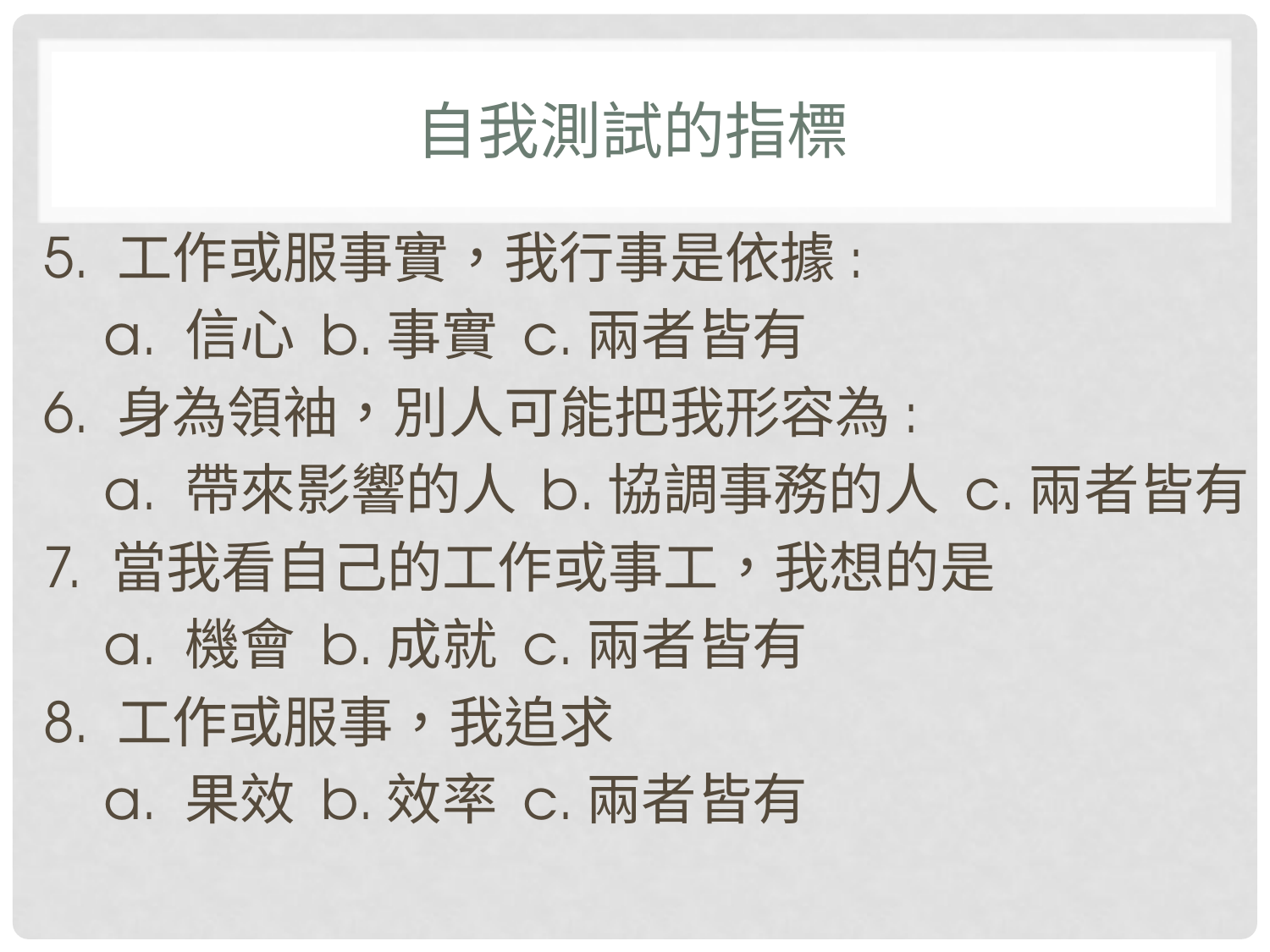

# 自我測試的指標
5. 工作或服事實，我行事是依據:
    a. 信心 b.事實 c.兩者皆有
6. 身為領袖，別人可能把我形容為:
    a. 帶來影響的人 b.協調事務的人 c.兩者皆有
7. 當我看自己的工作或事工，我想的是
    a. 機會 b.成就 c.兩者皆有
8. 工作或服事，我追求
    a. 果效 b.效率 c.兩者皆有